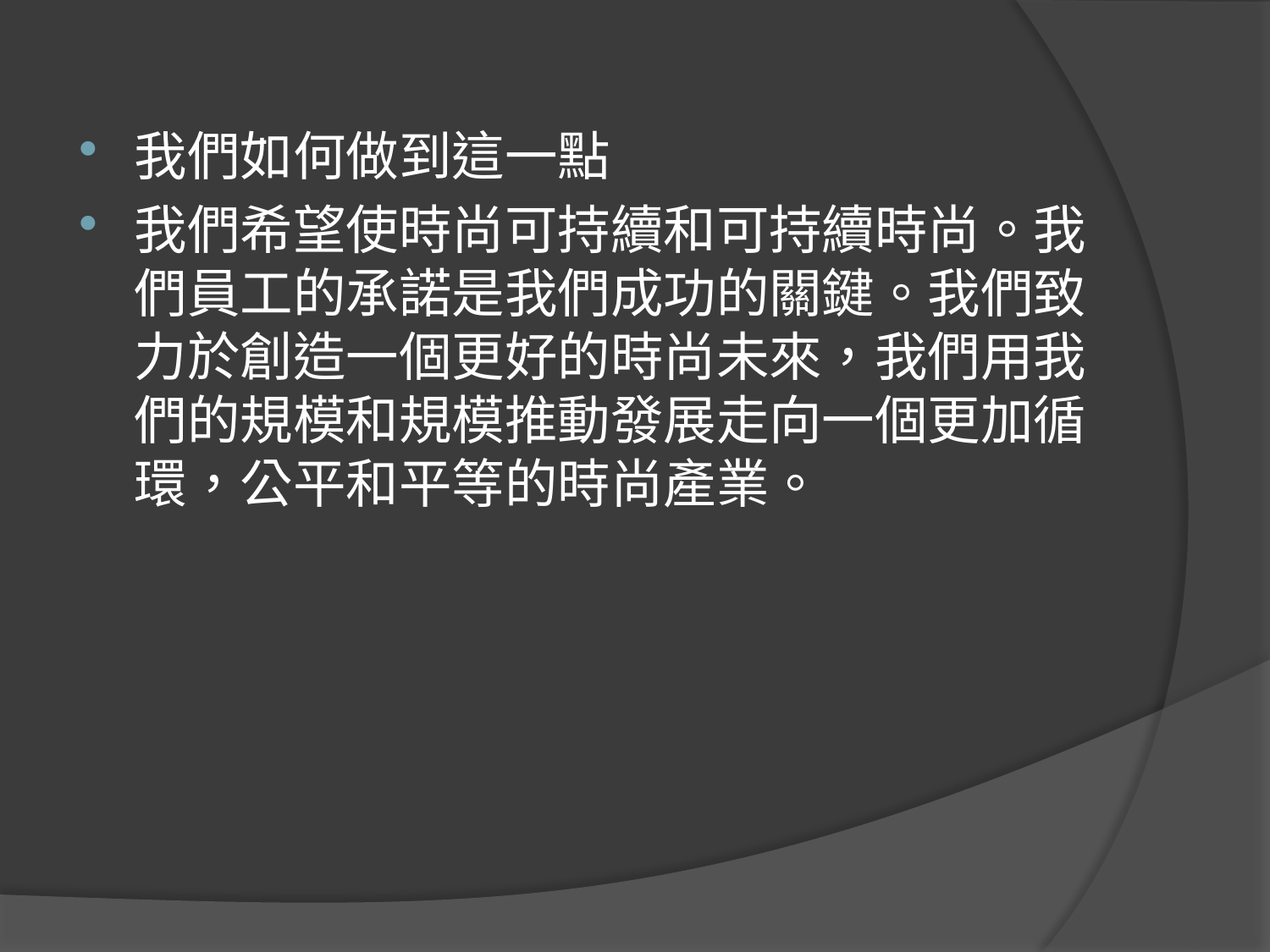

我們如何做到這一點
我們希望使時尚可持續和可持續時尚。我們員工的承諾是我們成功的關鍵。我們致力於創造一個更好的時尚未來，我們用我們的規模和規模推動發展走向一個更加循環，公平和平等的時尚產業。